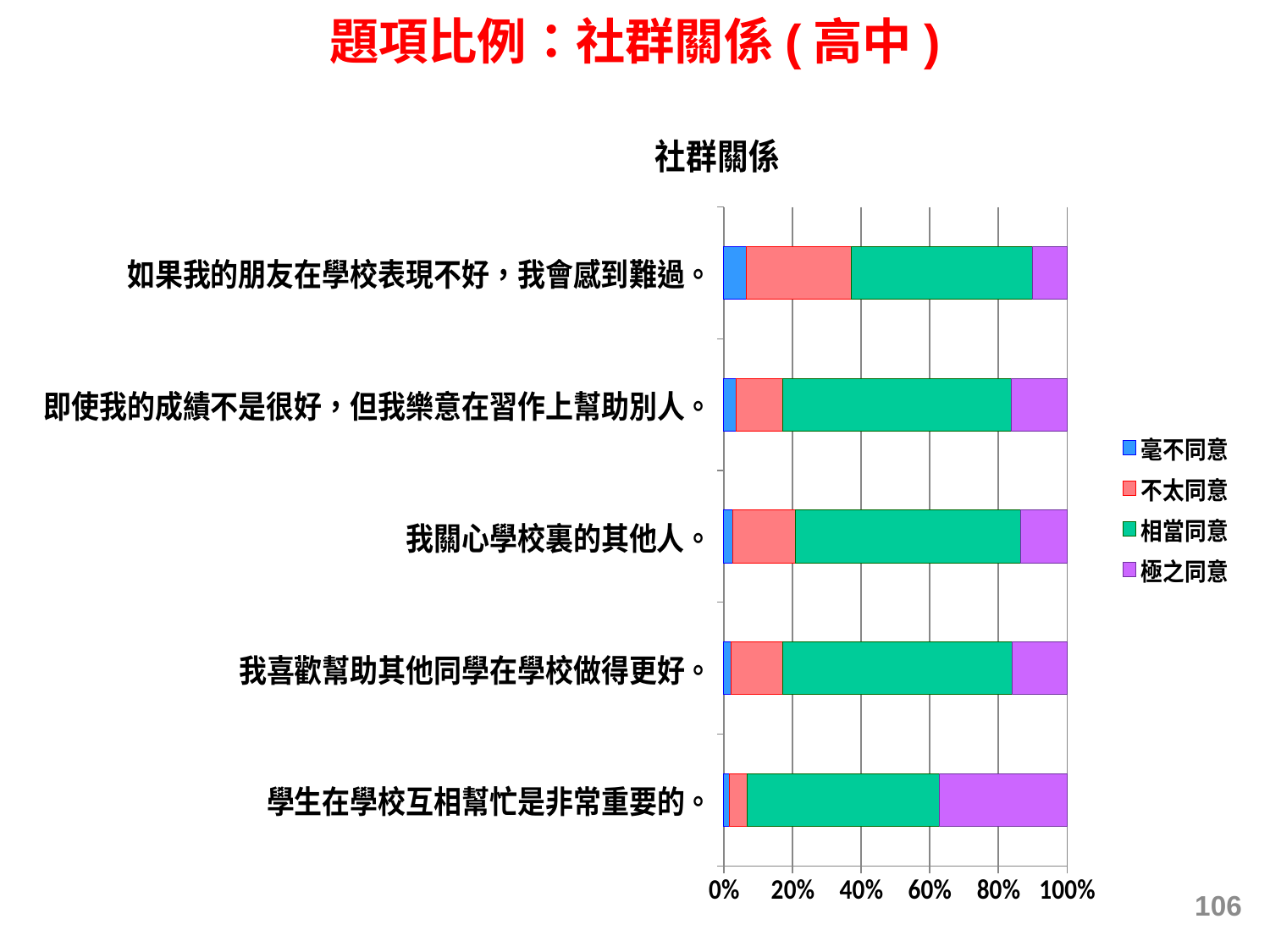

題項比例：社群關係(高中)

### Chart: 社群關係

| Category | 毫不同意 | 不太同意 | 相當同意 | 極之同意 |
|---|---|---|---|---|
| 學生在學校互相幫忙是非常重要的。 | 0.016060114925593047 | 0.051127154854869614 | 0.5613673198762318 | 0.37144541034330336 |
| 我喜歡幫助其他同學在學校做得更好。 | 0.021671826625387053 | 0.14919652071354825 | 0.6704997788589127 | 0.15863187380215243 |
| 我關心學校裏的其他人。 | 0.026676492262343452 | 0.18231392778187194 | 0.6558585114222549 | 0.13515106853352982 |
| 即使我的成績不是很好，但我樂意在習作上幫助別人。 | 0.035398230088495596 | 0.13628318584070834 | 0.6672566371681438 | 0.16106194690265488 |
| 如果我的朋友在學校表現不好，我會感到難過。 | 0.06649955765260986 | 0.30595694485402625 | 0.5281627838395754 | 0.09938071365378945 |
106